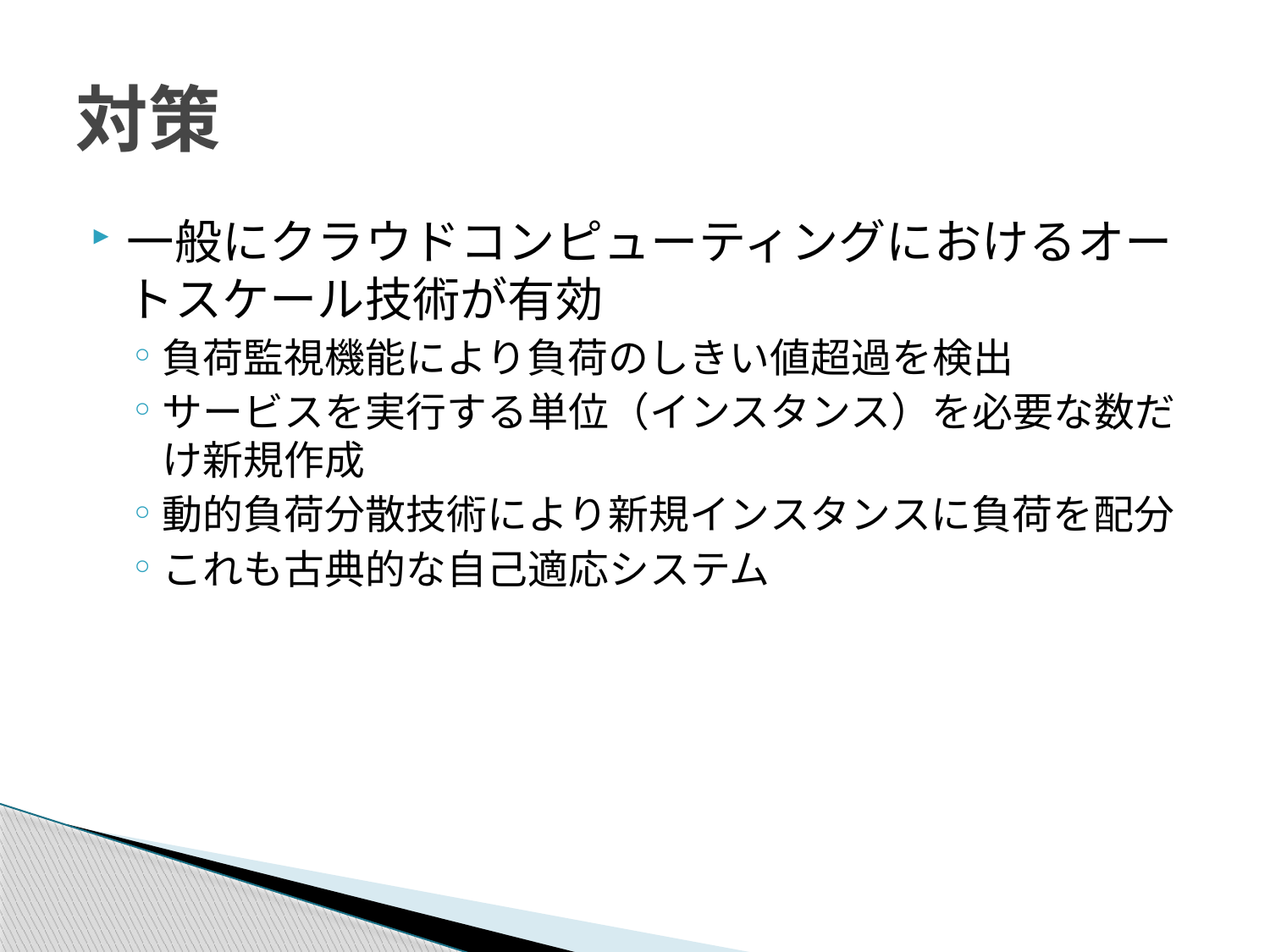

# 対策
一般にクラウドコンピューティングにおけるオートスケール技術が有効
負荷監視機能により負荷のしきい値超過を検出
サービスを実行する単位（インスタンス）を必要な数だけ新規作成
動的負荷分散技術により新規インスタンスに負荷を配分
これも古典的な自己適応システム